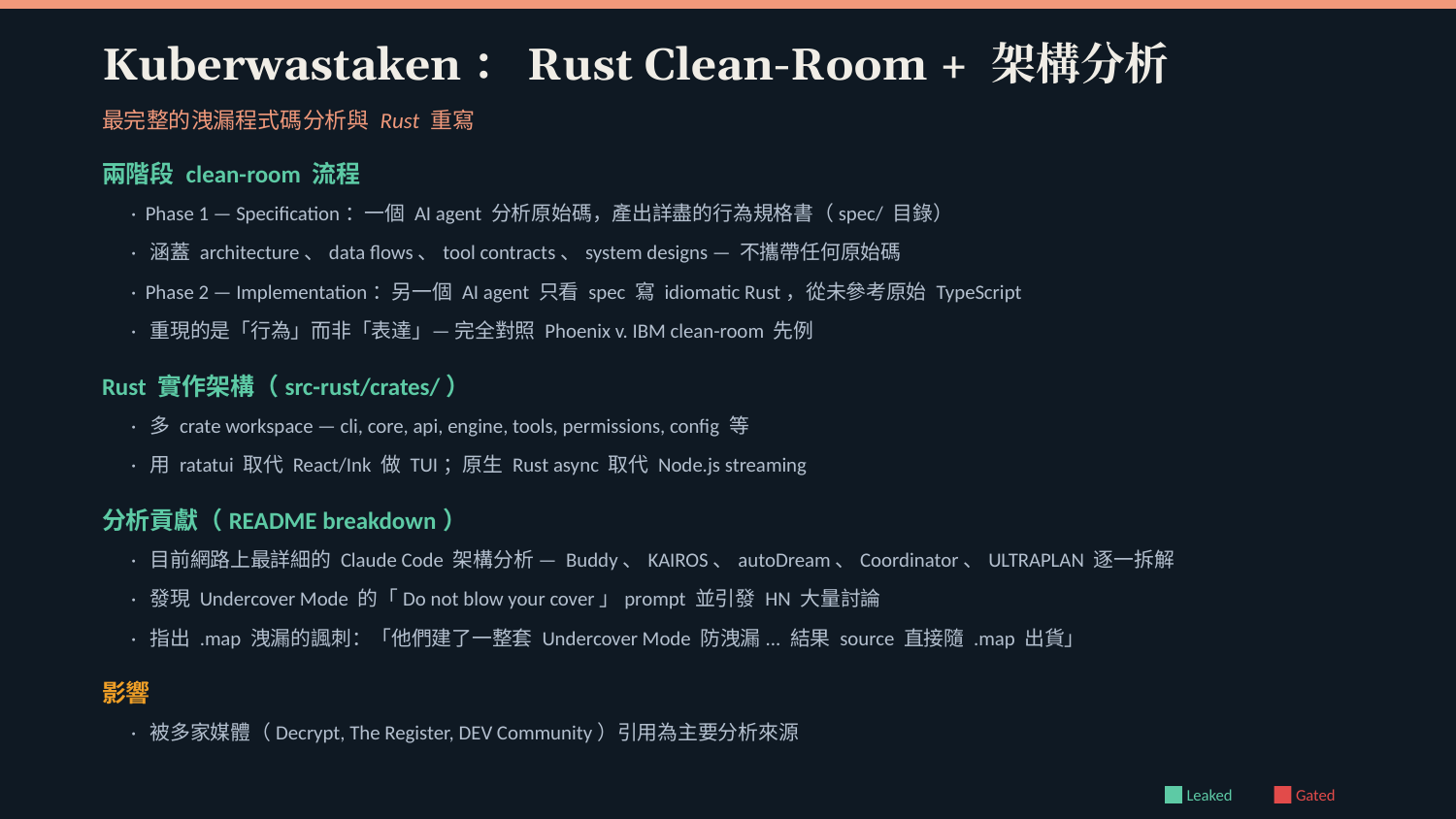

Kuberwastaken：Rust Clean-Room + 架構分析
最完整的洩漏程式碼分析與 Rust 重寫
兩階段 clean-room 流程
·  Phase 1 — Specification：一個 AI agent 分析原始碼，產出詳盡的行為規格書（spec/ 目錄）
·  涵蓋 architecture、data flows、tool contracts、system designs — 不攜帶任何原始碼
·  Phase 2 — Implementation：另一個 AI agent 只看 spec 寫 idiomatic Rust，從未參考原始 TypeScript
·  重現的是「行為」而非「表達」— 完全對照 Phoenix v. IBM clean-room 先例
Rust 實作架構（src-rust/crates/）
·  多 crate workspace — cli, core, api, engine, tools, permissions, config 等
·  用 ratatui 取代 React/Ink 做 TUI；原生 Rust async 取代 Node.js streaming
分析貢獻（README breakdown）
·  目前網路上最詳細的 Claude Code 架構分析 — Buddy、KAIROS、autoDream、Coordinator、ULTRAPLAN 逐一拆解
·  發現 Undercover Mode 的「Do not blow your cover」prompt 並引發 HN 大量討論
·  指出 .map 洩漏的諷刺：「他們建了一整套 Undercover Mode 防洩漏... 結果 source 直接隨 .map 出貨」
影響
·  被多家媒體（Decrypt, The Register, DEV Community）引用為主要分析來源
Leaked
Gated